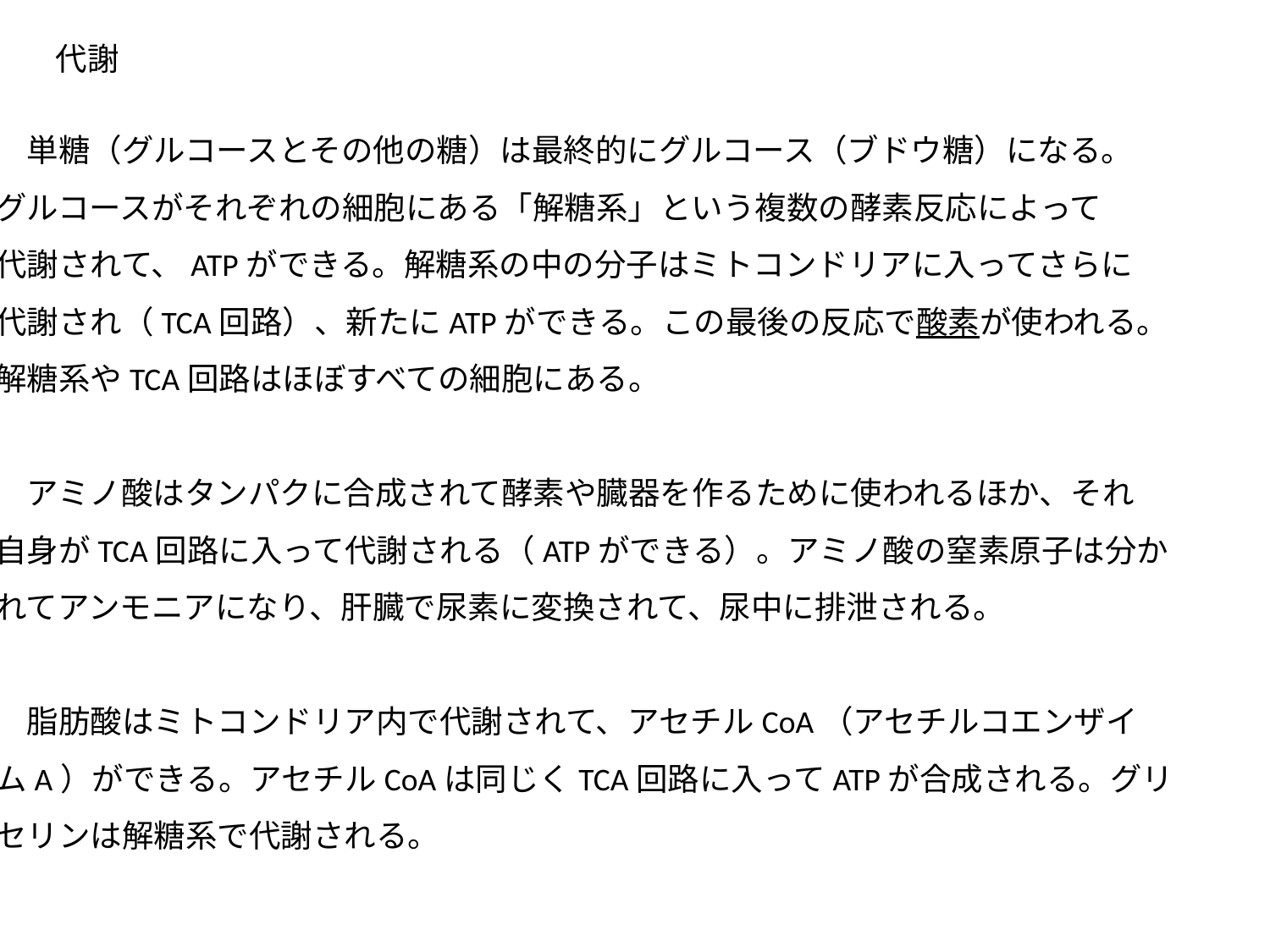

代謝
　単糖（グルコースとその他の糖）は最終的にグルコース（ブドウ糖）になる。
グルコースがそれぞれの細胞にある「解糖系」という複数の酵素反応によって
代謝されて、ATPができる。解糖系の中の分子はミトコンドリアに入ってさらに
代謝され（TCA回路）、新たにATPができる。この最後の反応で酸素が使われる。
解糖系やTCA回路はほぼすべての細胞にある。

　アミノ酸はタンパクに合成されて酵素や臓器を作るために使われるほか、それ
自身がTCA回路に入って代謝される（ATPができる）。アミノ酸の窒素原子は分か
れてアンモニアになり、肝臓で尿素に変換されて、尿中に排泄される。

　脂肪酸はミトコンドリア内で代謝されて、アセチルCoA（アセチルコエンザイ
ムA）ができる。アセチルCoAは同じくTCA回路に入ってATPが合成される。グリ
セリンは解糖系で代謝される。